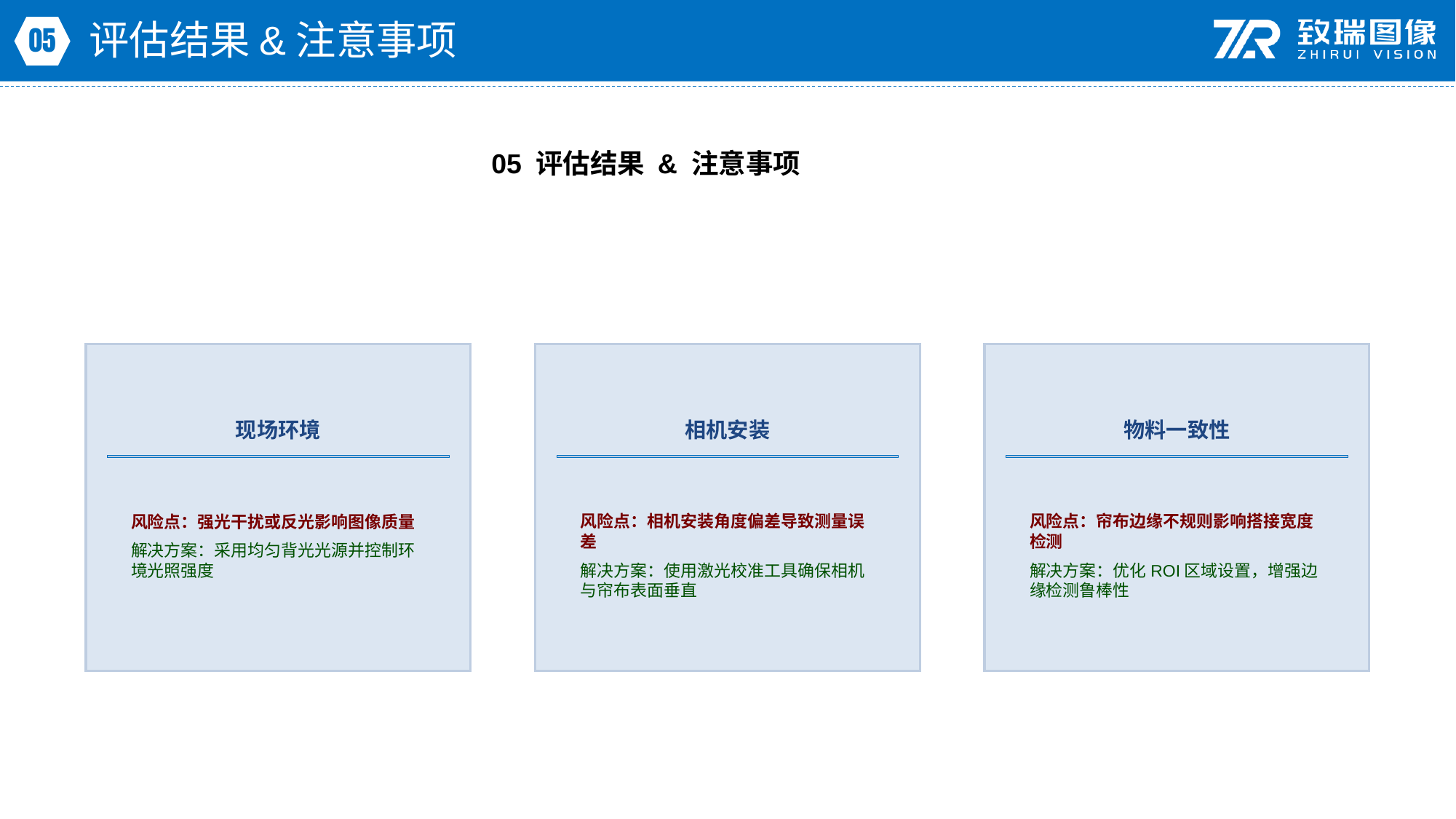

评估结果&注意事项
05

05 评估结果 & 注意事项

现场环境

相机安装

物料一致性

风险点：强光干扰或反光影响图像质量
解决方案：采用均匀背光光源并控制环境光照强度

风险点：相机安装角度偏差导致测量误差
解决方案：使用激光校准工具确保相机与帘布表面垂直

风险点：帘布边缘不规则影响搭接宽度检测
解决方案：优化ROI区域设置，增强边缘检测鲁棒性